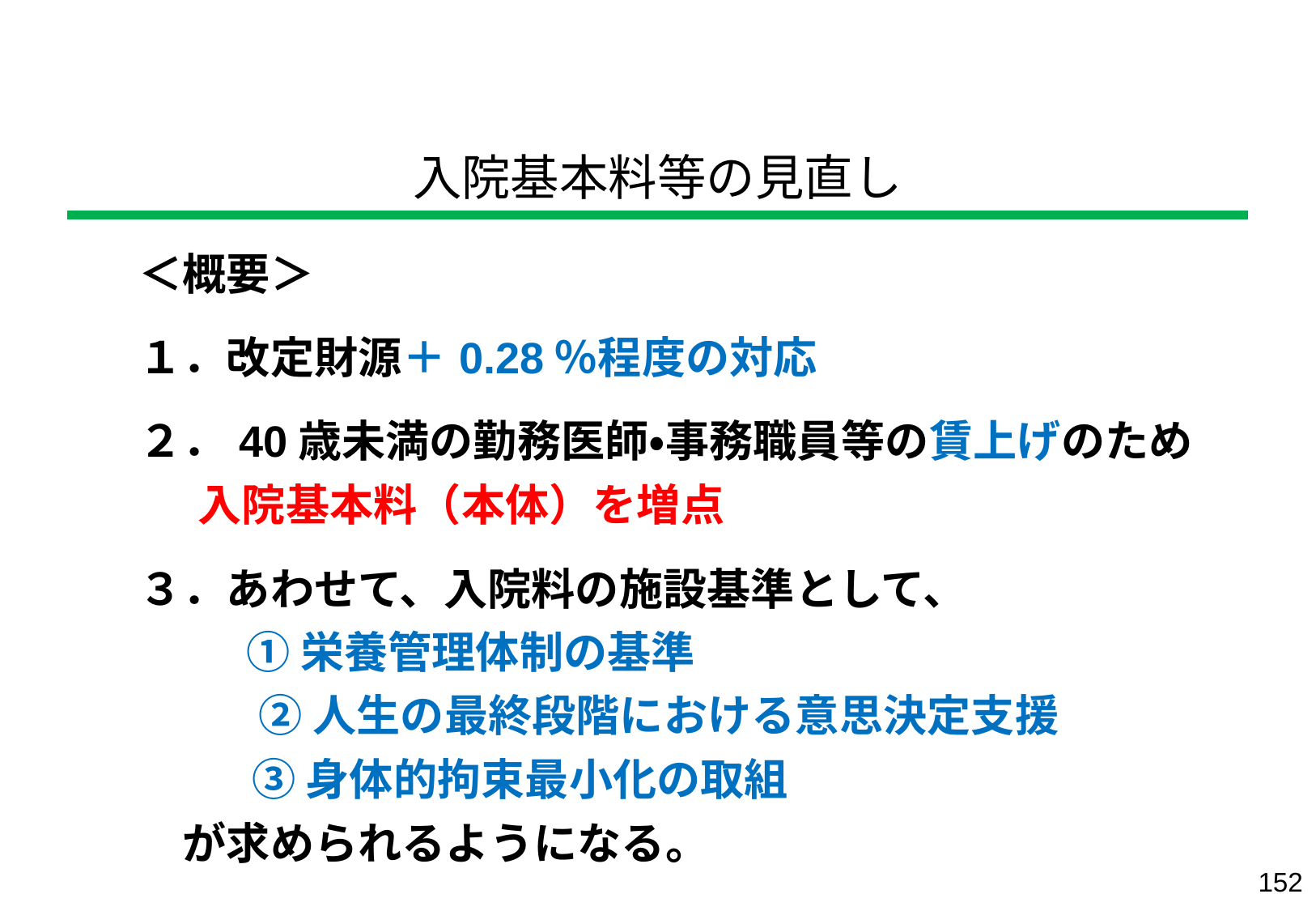

| 入院基本料等の見直し |
| --- |
| ＜概要＞ １．改定財源＋0.28％程度の対応 ２．40歳未満の勤務医師・事務職員等の賃上げのため 入院基本料（本体）を増点 ３．あわせて、入院料の施設基準として、 　 　① 栄養管理体制の基準 　　 ② 人生の最終段階における意思決定支援 　③ 身体的拘束最小化の取組 　が求められるようになる。 |
| --- |
152